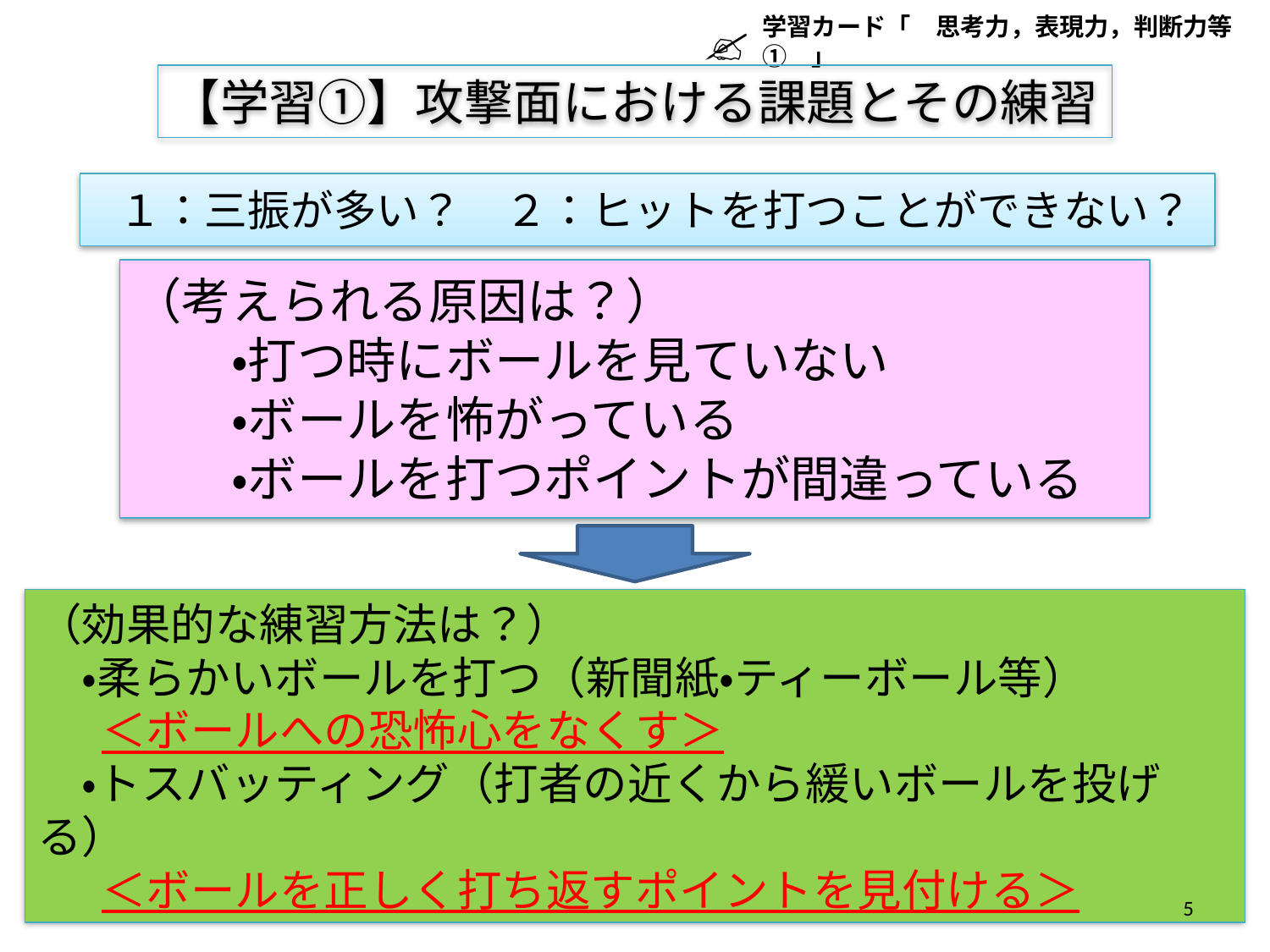

✍
学習カード「　思考力，表現力，判断力等①　」
【学習①】攻撃面における課題とその練習
# １：三振が多い？　２：ヒットを打つことができない？
（考えられる原因は？）
　　・打つ時にボールを見ていない
　　・ボールを怖がっている
　　・ボールを打つポイントが間違っている

（効果的な練習方法は？）
　・柔らかいボールを打つ（新聞紙・ティーボール等）
　  ＜ボールへの恐怖心をなくす＞
　・トスバッティング（打者の近くから緩いボールを投げる）
　  ＜ボールを正しく打ち返すポイントを見付ける＞
5